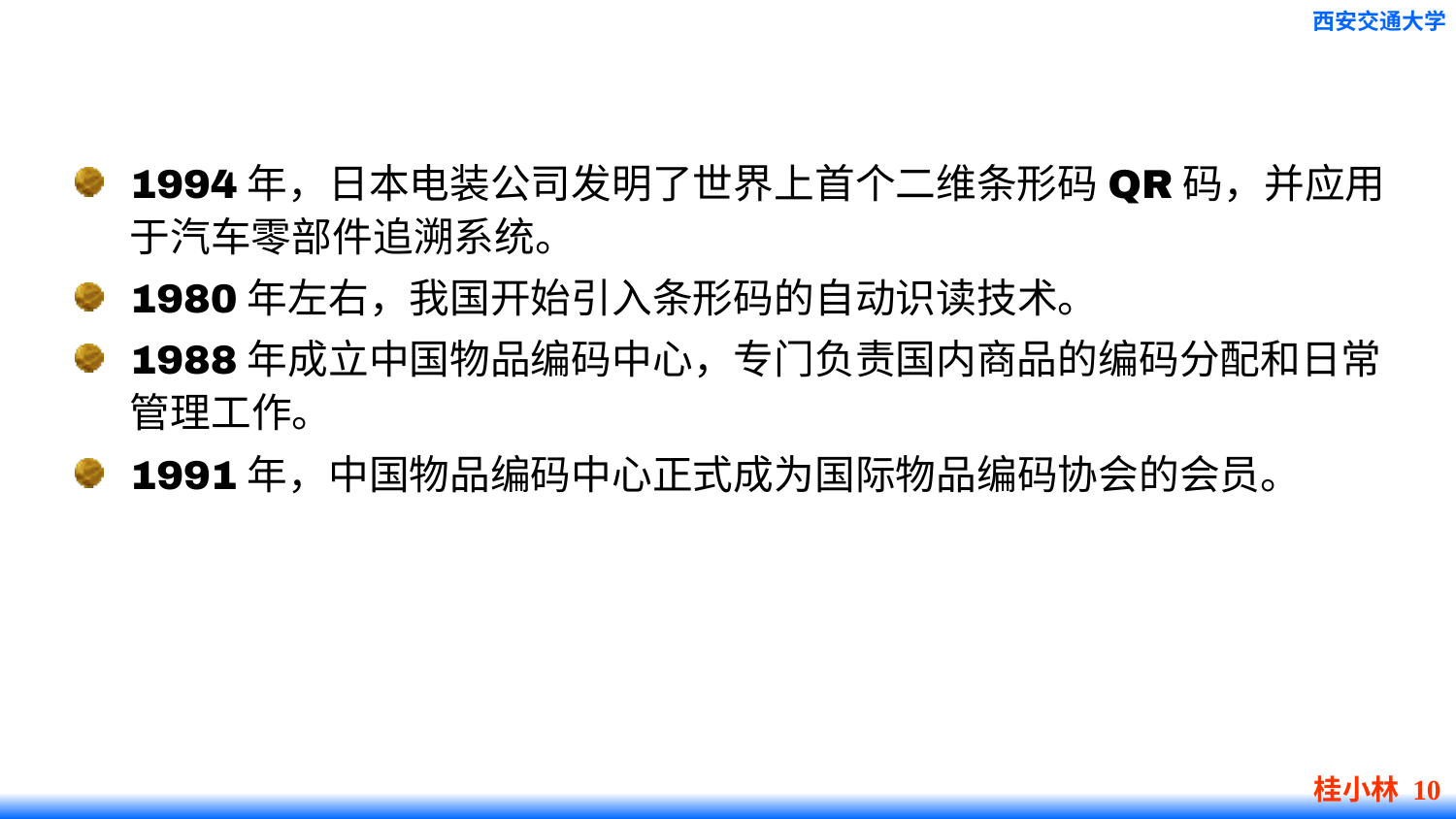

#
1994年，日本电装公司发明了世界上首个二维条形码QR码，并应用于汽车零部件追溯系统。
1980年左右，我国开始引入条形码的自动识读技术。
1988年成立中国物品编码中心，专门负责国内商品的编码分配和日常管理工作。
1991年，中国物品编码中心正式成为国际物品编码协会的会员。

桂小林 10